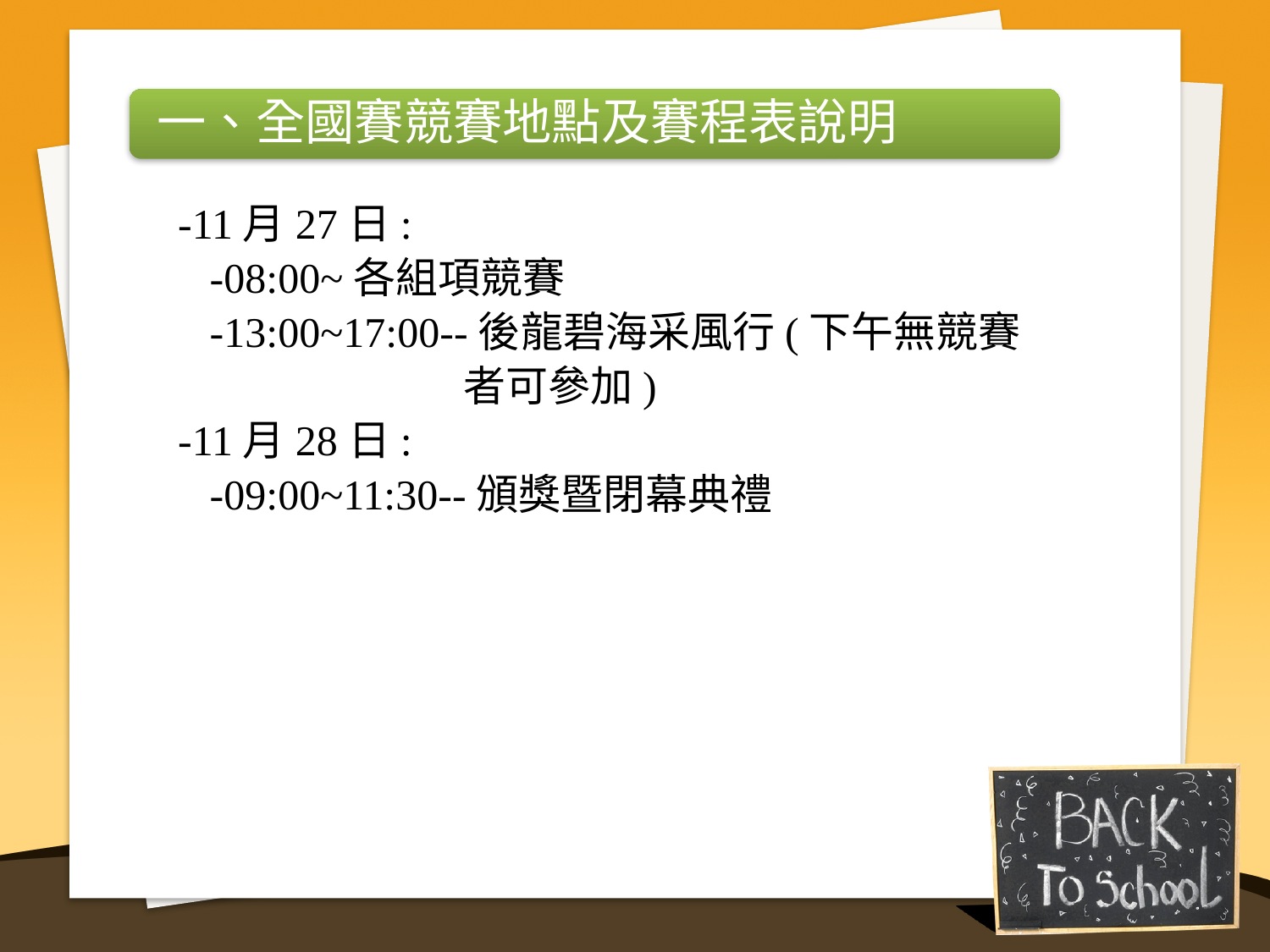

一、全國賽競賽地點及賽程表說明
 -11月27日:
    -08:00~各組項競賽
    -13:00~17:00--後龍碧海采風行(下午無競賽
                              者可參加)
 -11月28日:
    -09:00~11:30--頒獎暨閉幕典禮